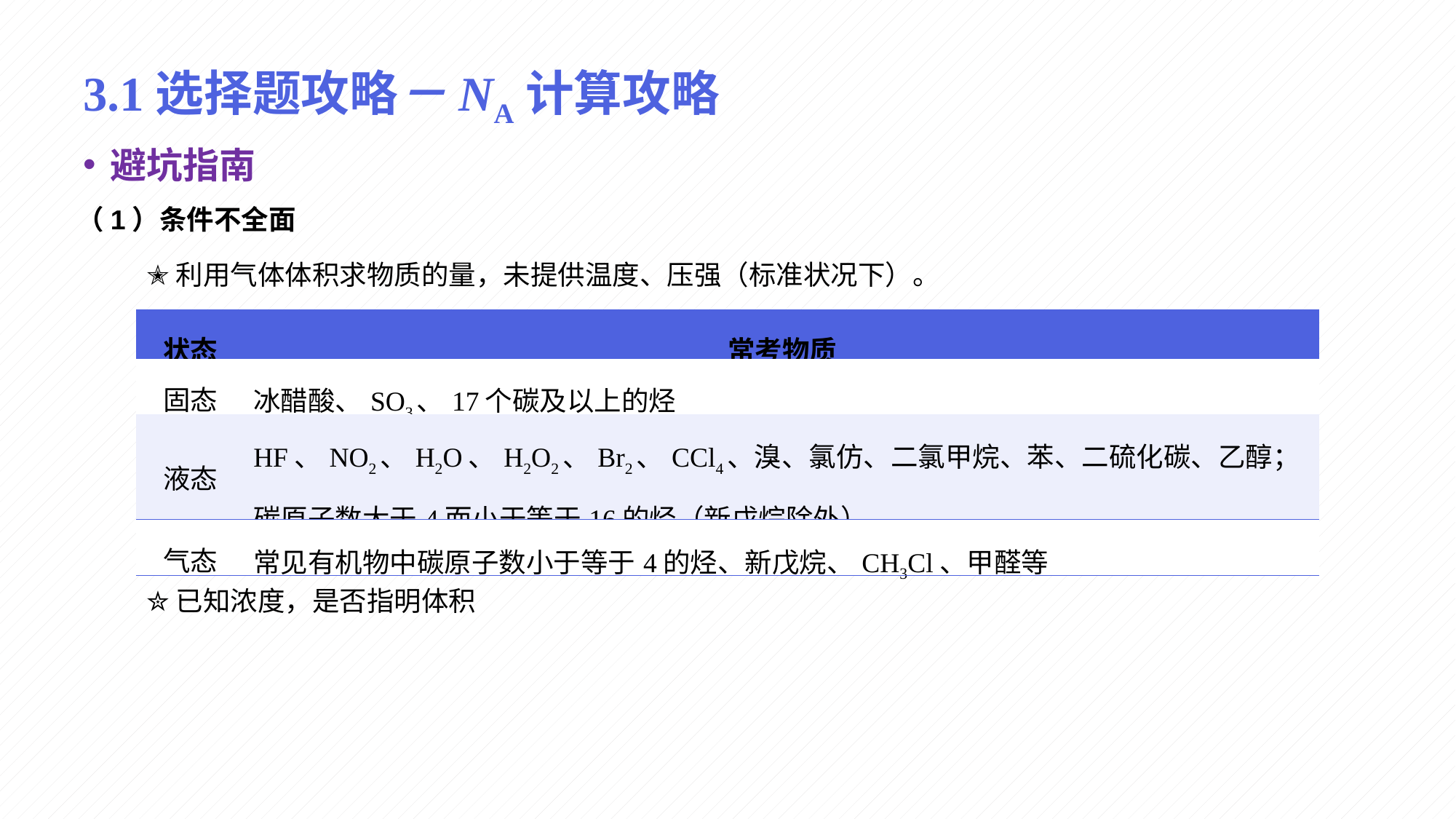

# 3.1选择题攻略－NA计算攻略
避坑指南

（1）条件不全面
✭利用气体体积求物质的量，未提供温度、压强（标准状况下）。
| 状态 | 常考物质 |
| --- | --- |
| 固态 | 冰醋酸、SO3、17个碳及以上的烃 |
| 液态 | HF、NO2、H2O、H2O2、Br2、CCl4、溴、氯仿、二氯甲烷、苯、二硫化碳、乙醇； 碳原子数大于4而小于等于16的烃（新戊烷除外） |
| 气态 | 常见有机物中碳原子数小于等于4的烃、新戊烷、CH3Cl、甲醛等 |
✮已知浓度，是否指明体积